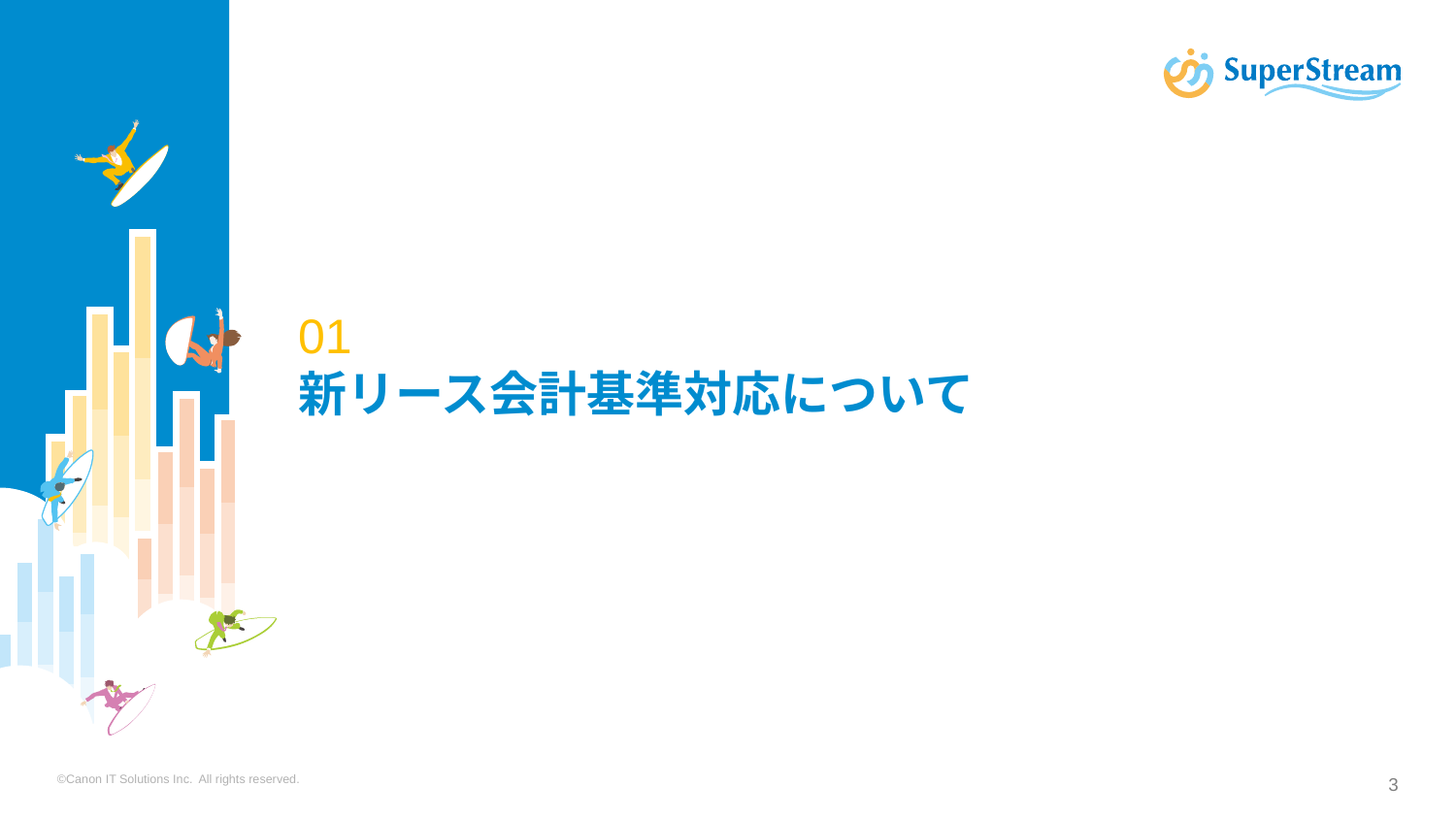

# 01 新リース会計基準対応について
©Canon IT Solutions Inc.  All rights reserved.
3